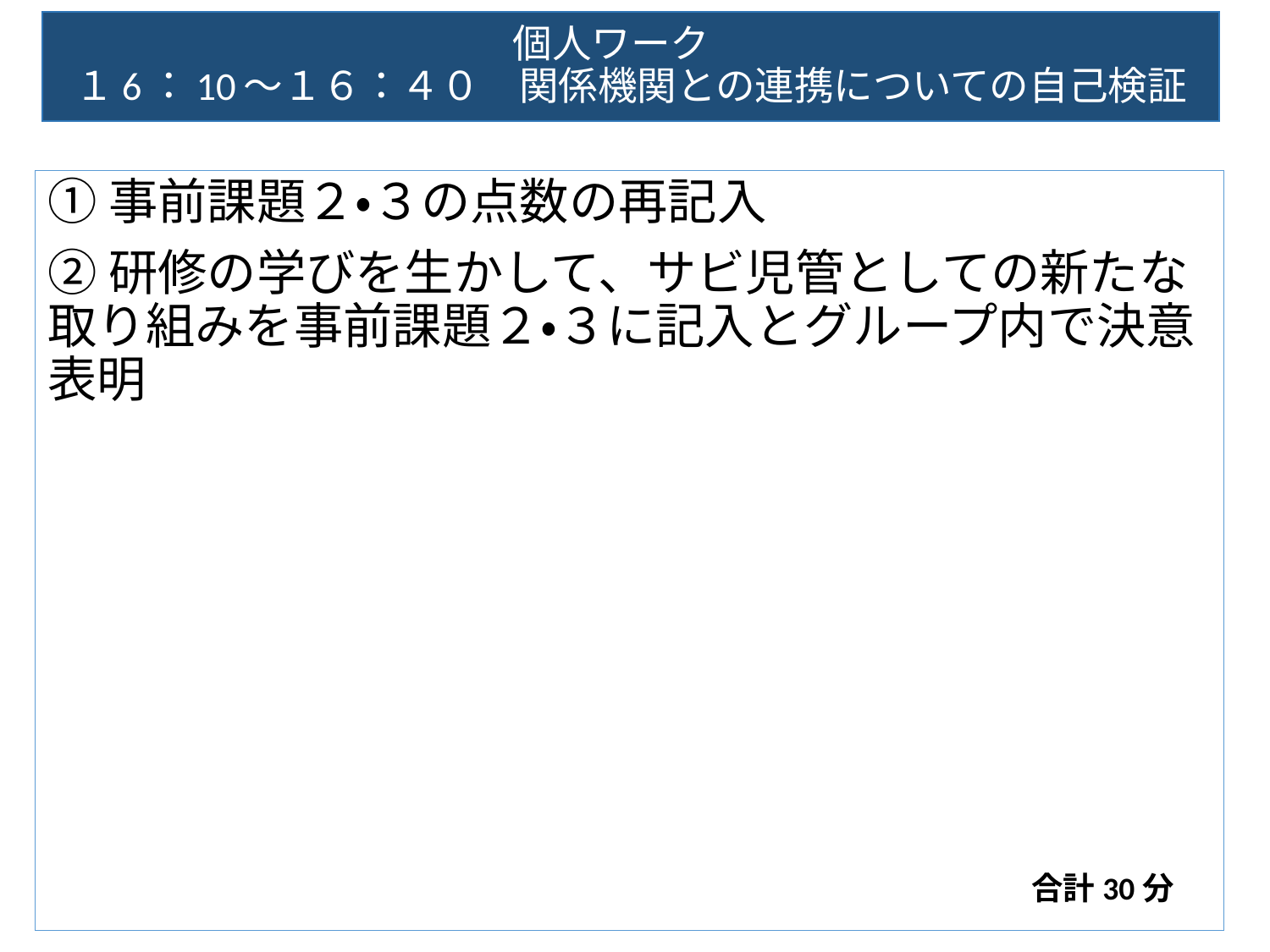

# 個人ワーク　 １6：10～１６：４０　関係機関との連携についての自己検証
①事前課題２・３の点数の再記入
②研修の学びを生かして、サビ児管としての新たな取り組みを事前課題２・３に記入とグループ内で決意表明
合計30分